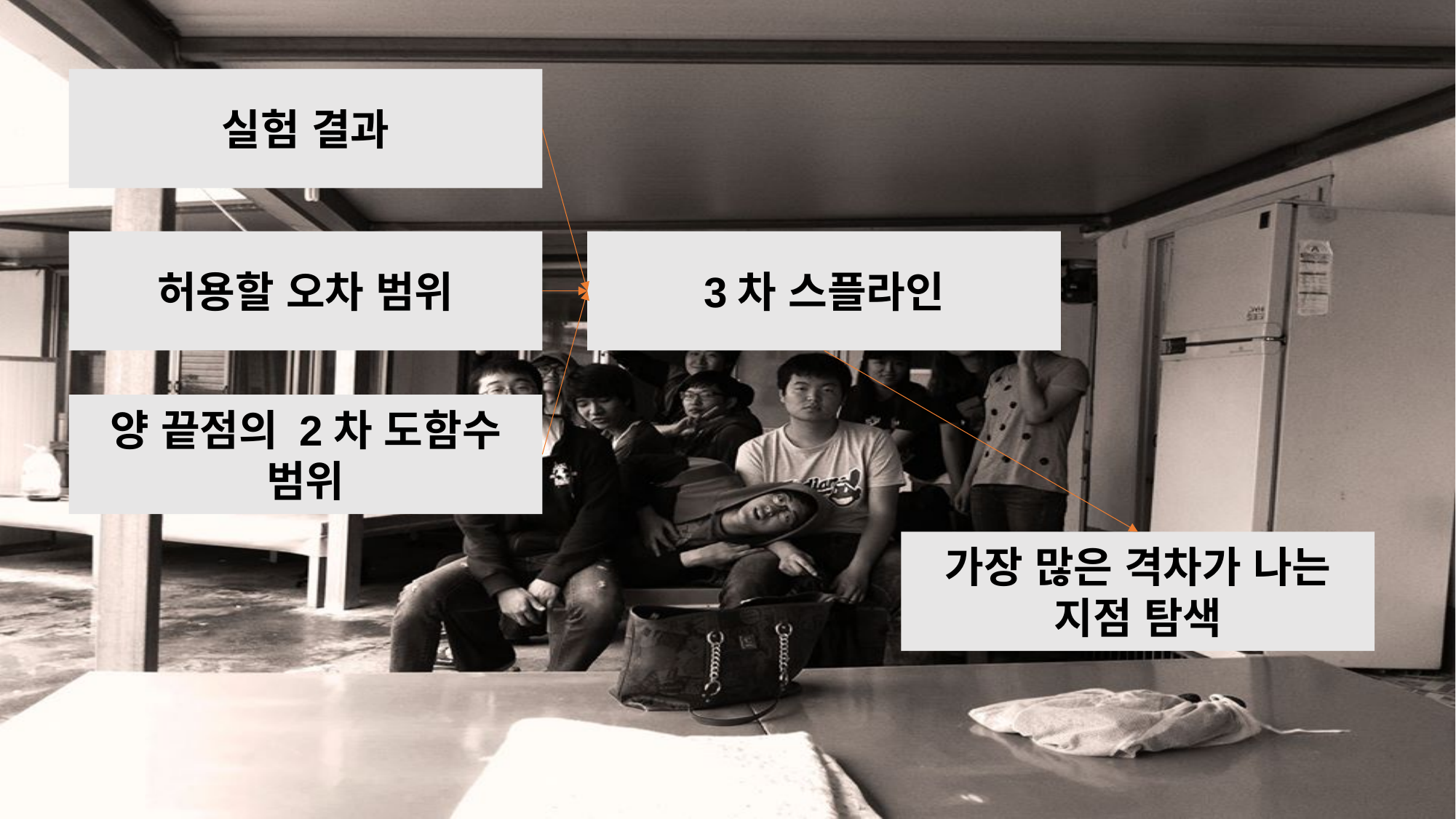

실험 결과
허용할 오차 범위
3차 스플라인
양 끝점의 2차 도함수 범위
가장 많은 격차가 나는 지점 탐색